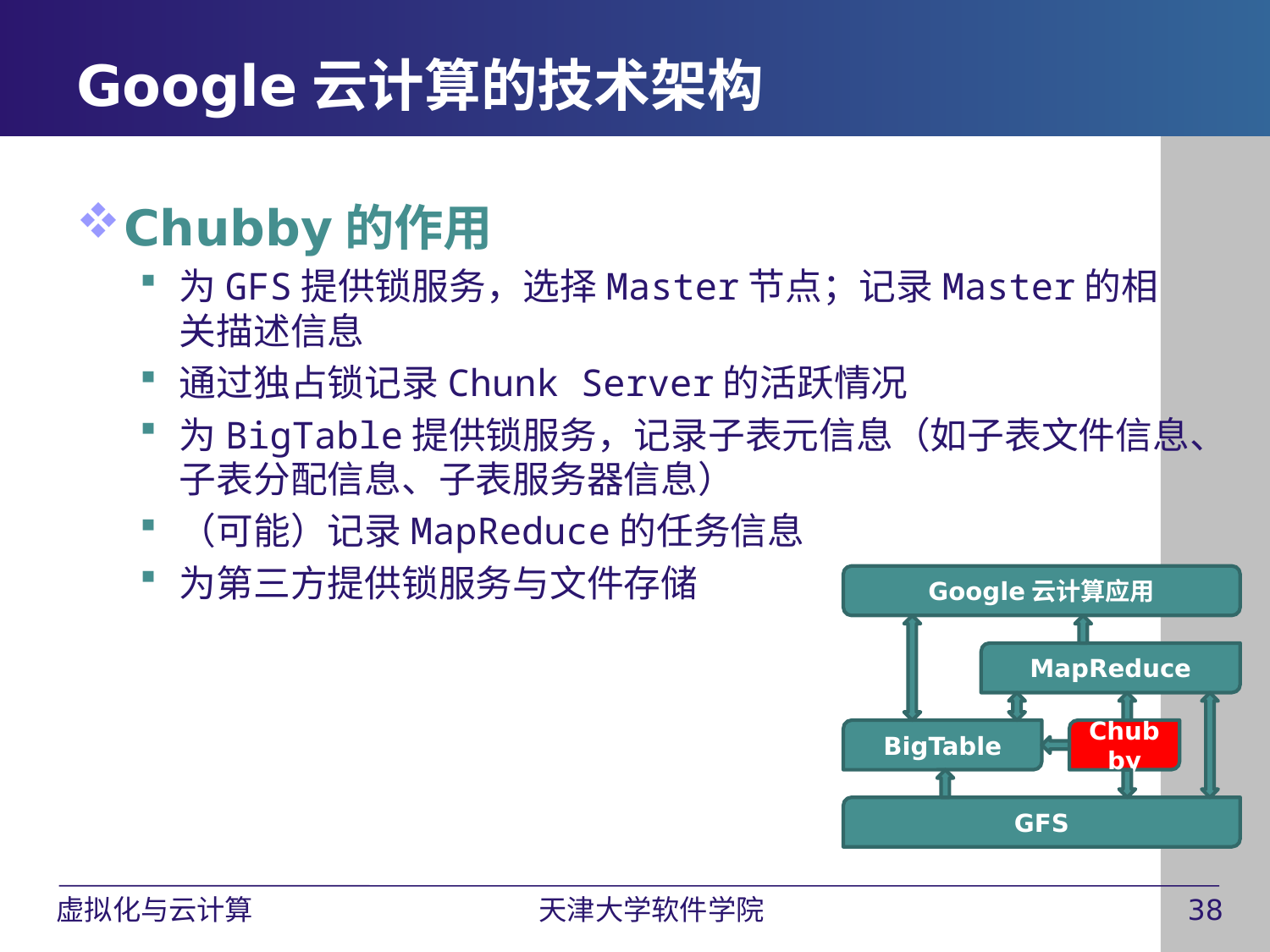

Google云计算的技术架构
Chubby的作用
为GFS提供锁服务，选择Master节点；记录Master的相关描述信息
通过独占锁记录Chunk Server的活跃情况
为BigTable提供锁服务，记录子表元信息（如子表文件信息、子表分配信息、子表服务器信息）
（可能）记录MapReduce的任务信息
为第三方提供锁服务与文件存储
Google云计算应用

MapReduce

BigTable
Chubby

GFS